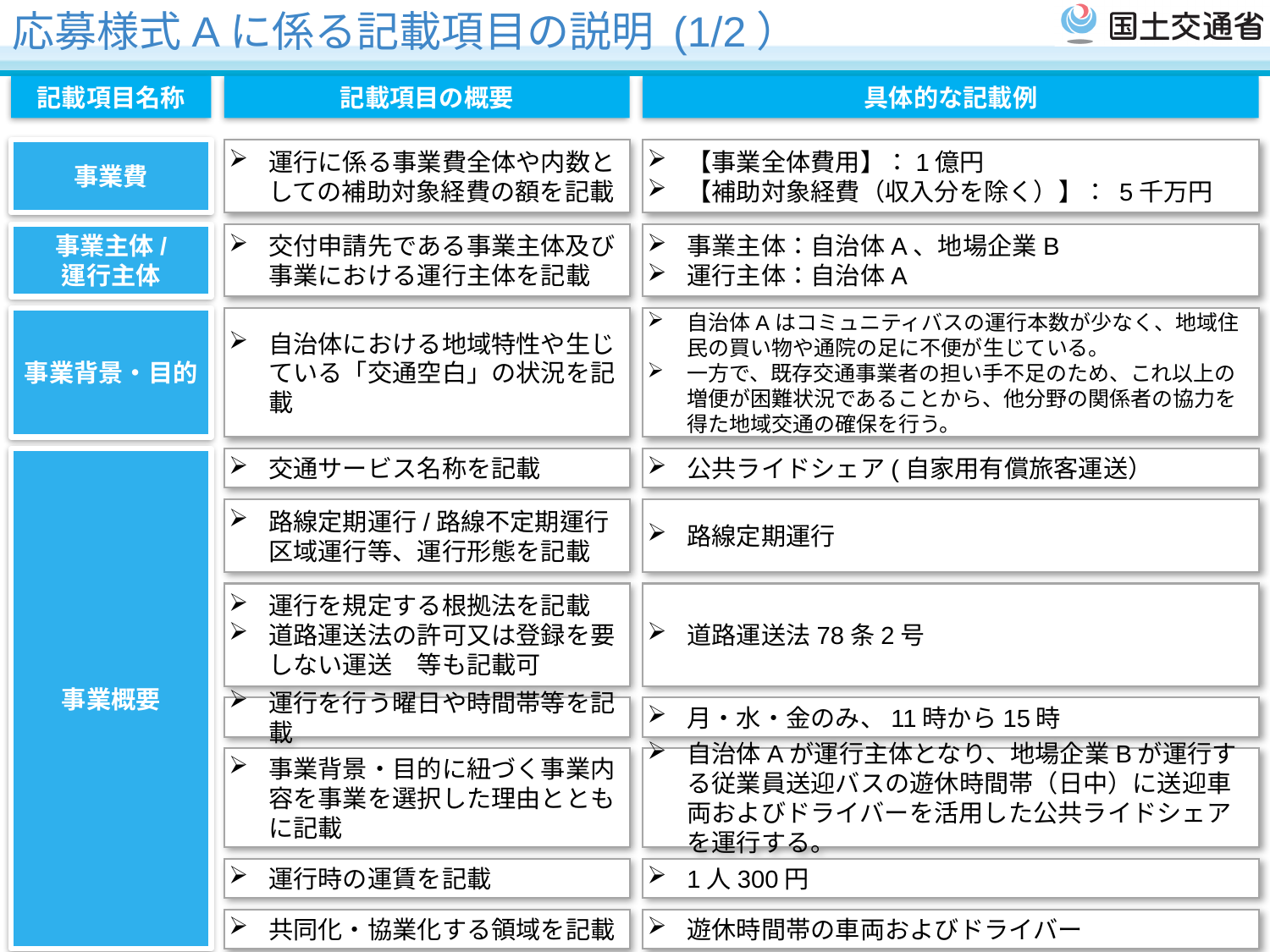

応募様式Aに係る記載項目の説明 (1/2）
記載項目名称
記載項目の概要
具体的な記載例
事業費
運行に係る事業費全体や内数としての補助対象経費の額を記載
【事業全体費用】：1億円
【補助対象経費（収入分を除く）】： 5千万円
事業主体/
運行主体
交付申請先である事業主体及び
事業における運行主体を記載
事業主体：自治体A、地場企業B
運行主体：自治体A
事業背景・目的
自治体における地域特性や生じている「交通空白」の状況を記載
自治体Aはコミュニティバスの運行本数が少なく、地域住民の買い物や通院の足に不便が生じている。
一方で、既存交通事業者の担い手不足のため、これ以上の増便が困難状況であることから、他分野の関係者の協力を得た地域交通の確保を行う。
事業概要
交通サービス名称を記載
公共ライドシェア(自家用有償旅客運送）
路線定期運行/路線不定期運行区域運行等、運行形態を記載
路線定期運行
運行を規定する根拠法を記載
道路運送法の許可又は登録を要しない運送　等も記載可
道路運送法78条2号
運行を行う曜日や時間帯等を記載
月・水・金のみ、11時から15時
事業背景・目的に紐づく事業内容を事業を選択した理由とともに記載
自治体Aが運行主体となり、地場企業Bが運行する従業員送迎バスの遊休時間帯（日中）に送迎車両およびドライバーを活用した公共ライドシェアを運行する。
運行時の運賃を記載
1人300円
共同化・協業化する領域を記載
遊休時間帯の車両およびドライバー